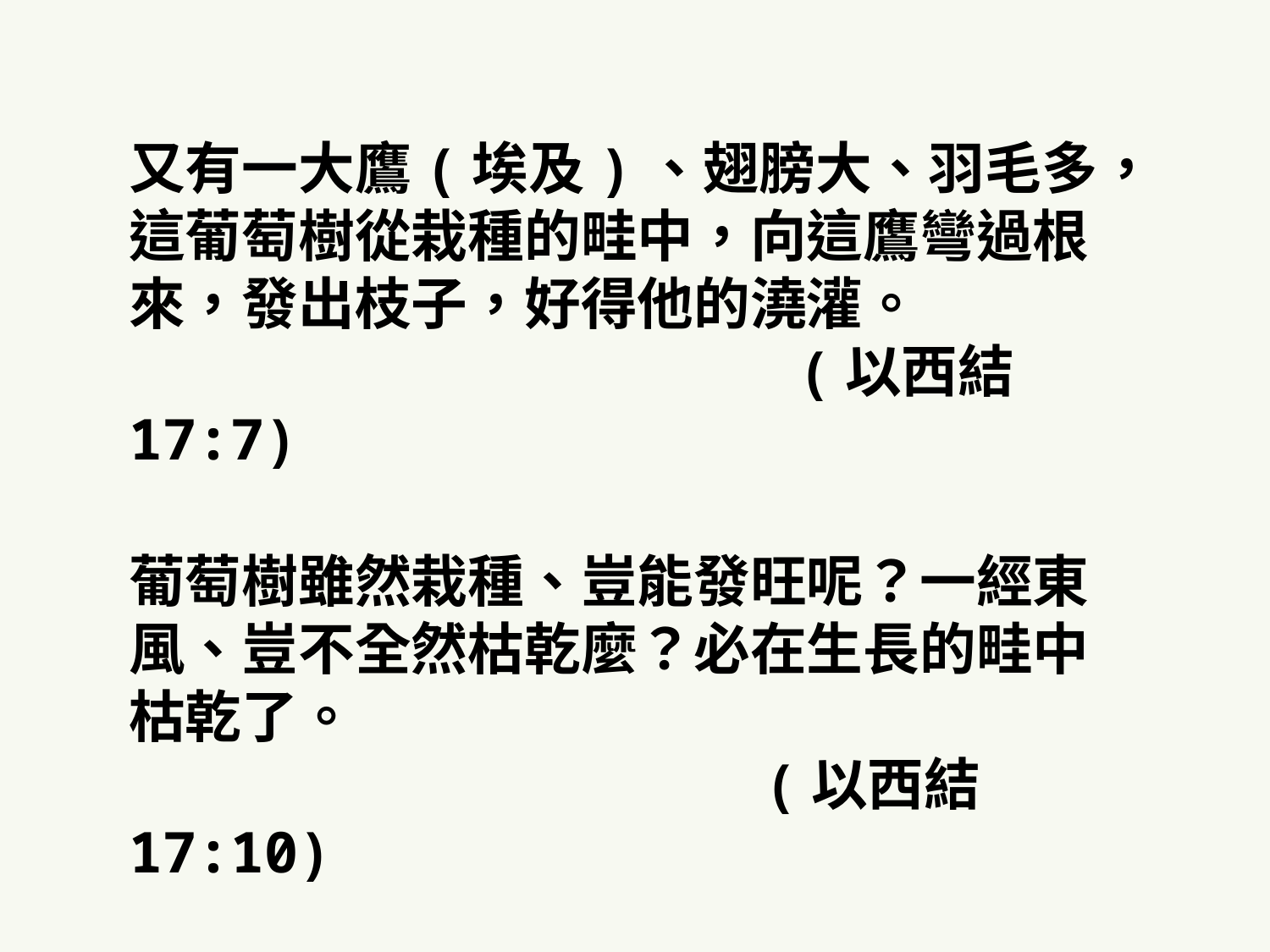

又有一大鷹(埃及)、翅膀大、羽毛多，這葡萄樹從栽種的畦中，向這鷹彎過根來，發出枝子，好得他的澆灌。
					 (以西結17:7)
葡萄樹雖然栽種、豈能發旺呢？一經東風、豈不全然枯乾麼？必在生長的畦中枯乾了。
					(以西結17:10)